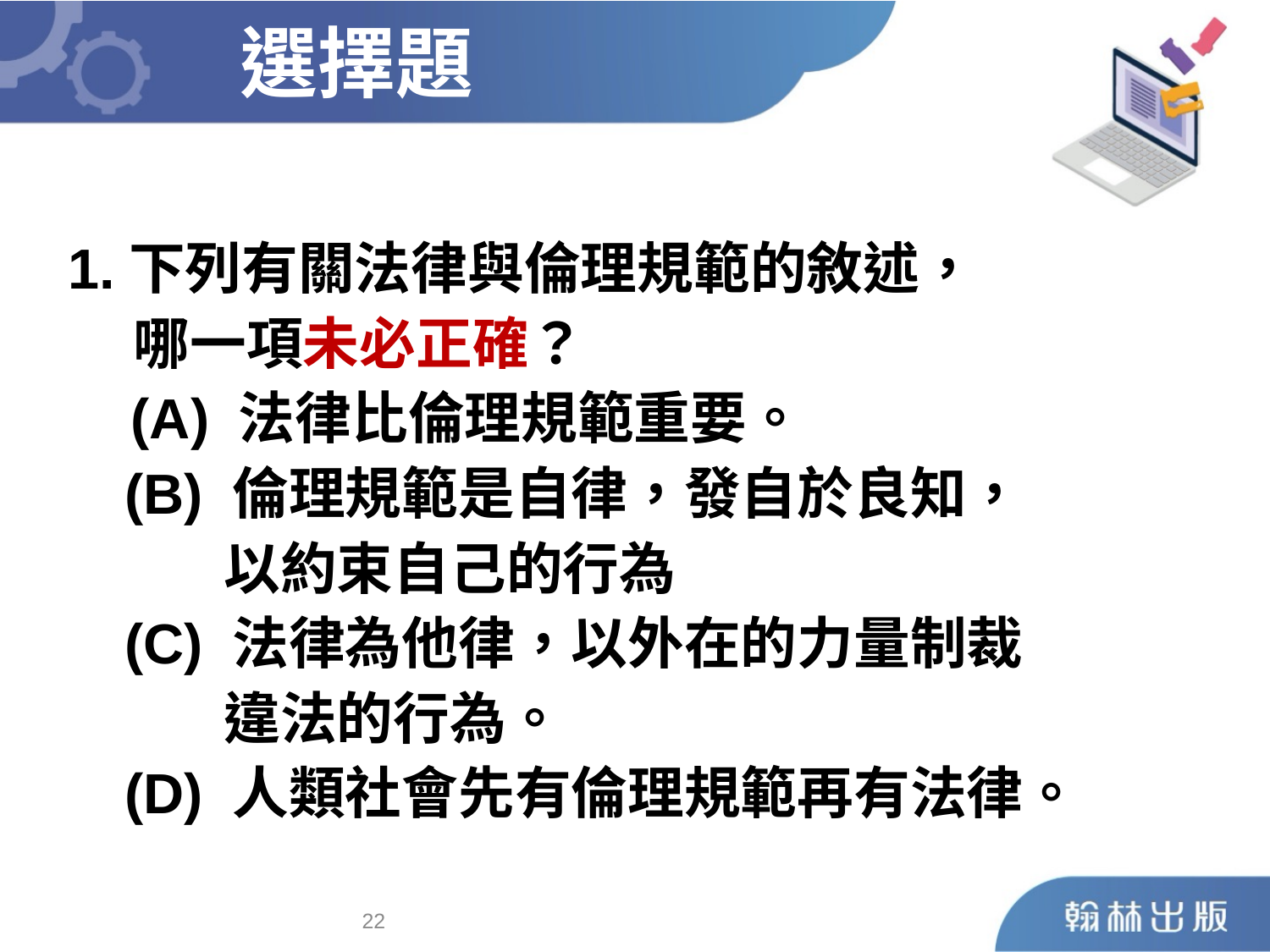

選擇題
1.下列有關法律與倫理規範的敘述，
    哪一項未必正確？
    (A) 法律比倫理規範重要。
	  (B) 倫理規範是自律，發自於良知，
           以約束自己的行為
	  (C) 法律為他律，以外在的力量制裁
           違法的行為。
	  (D) 人類社會先有倫理規範再有法律。

22